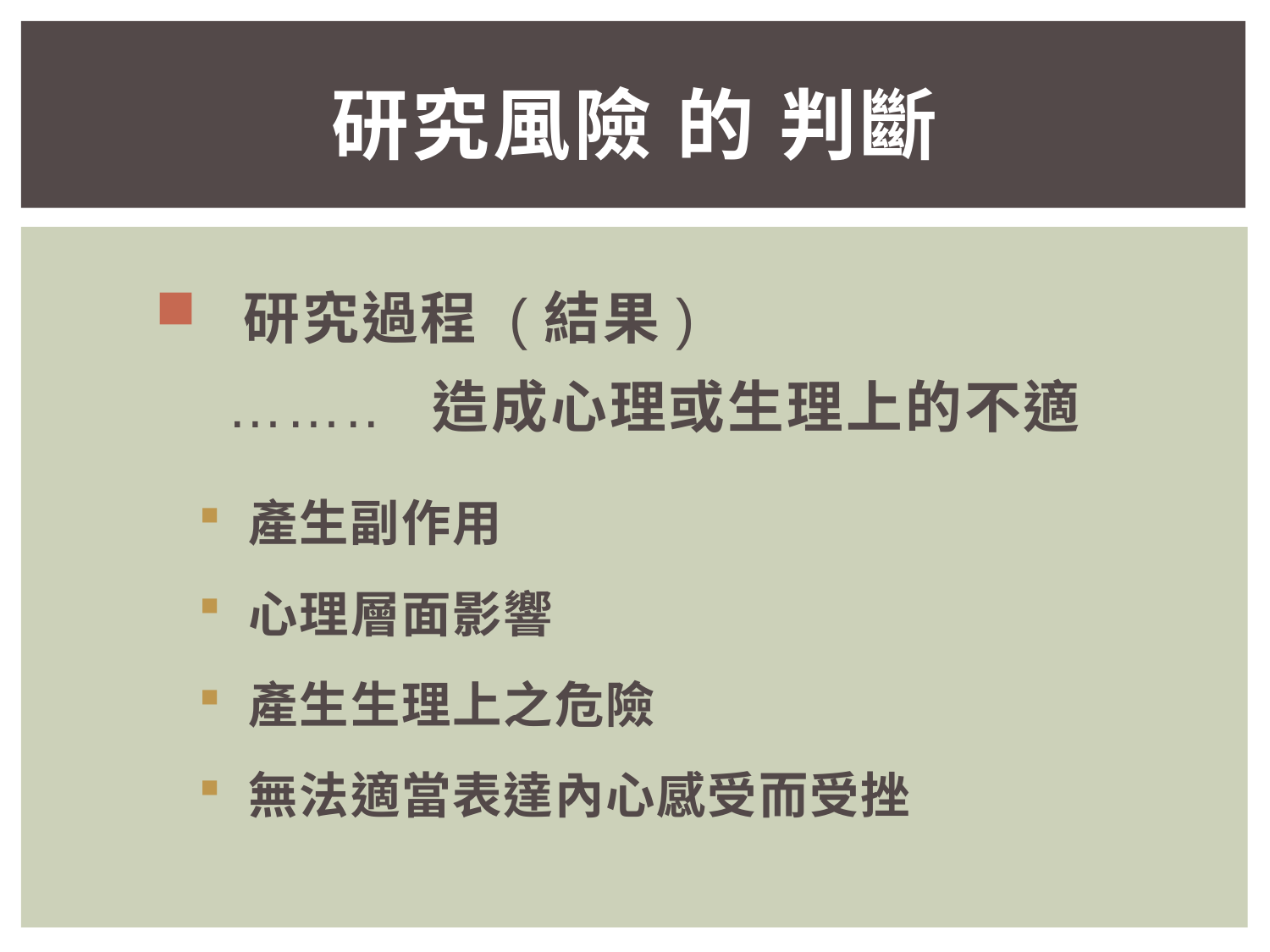

# 研究風險 的 判斷
  研究過程 (結果)
    ……..  造成心理或生理上的不適
 產生副作用
 心理層面影響
 產生生理上之危險
 無法適當表達內心感受而受挫